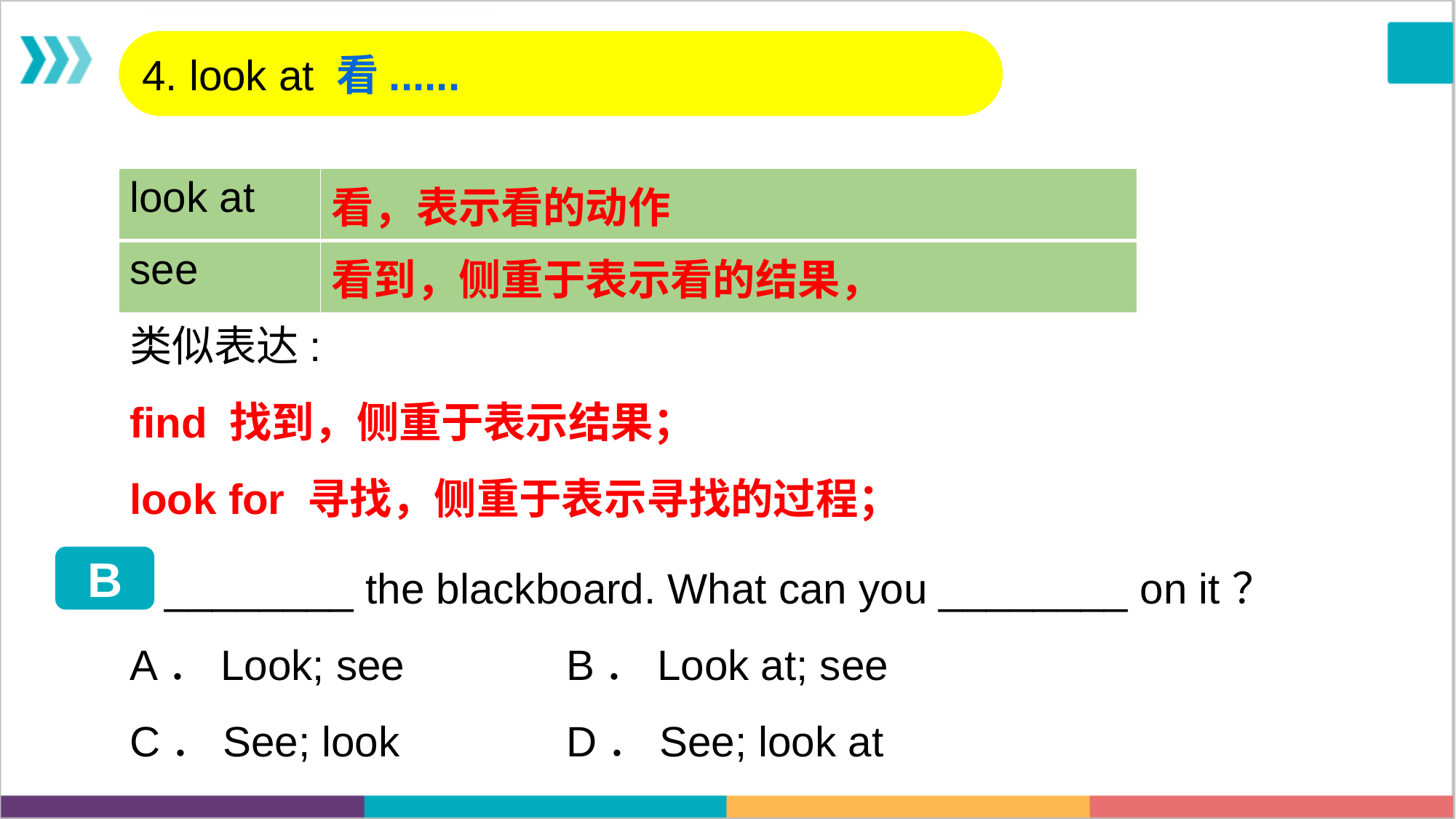

4. look at 看......
| look at | 看，表示看的动作 |
| --- | --- |
| see | 看到，侧重于表示看的结果， |
类似表达:
find 找到，侧重于表示结果；
look for 寻找，侧重于表示寻找的过程；
   ________ the blackboard. What can you ________ on it？
A．Look; see  		B．Look at; see
C．See; look  		D．See; look at
B